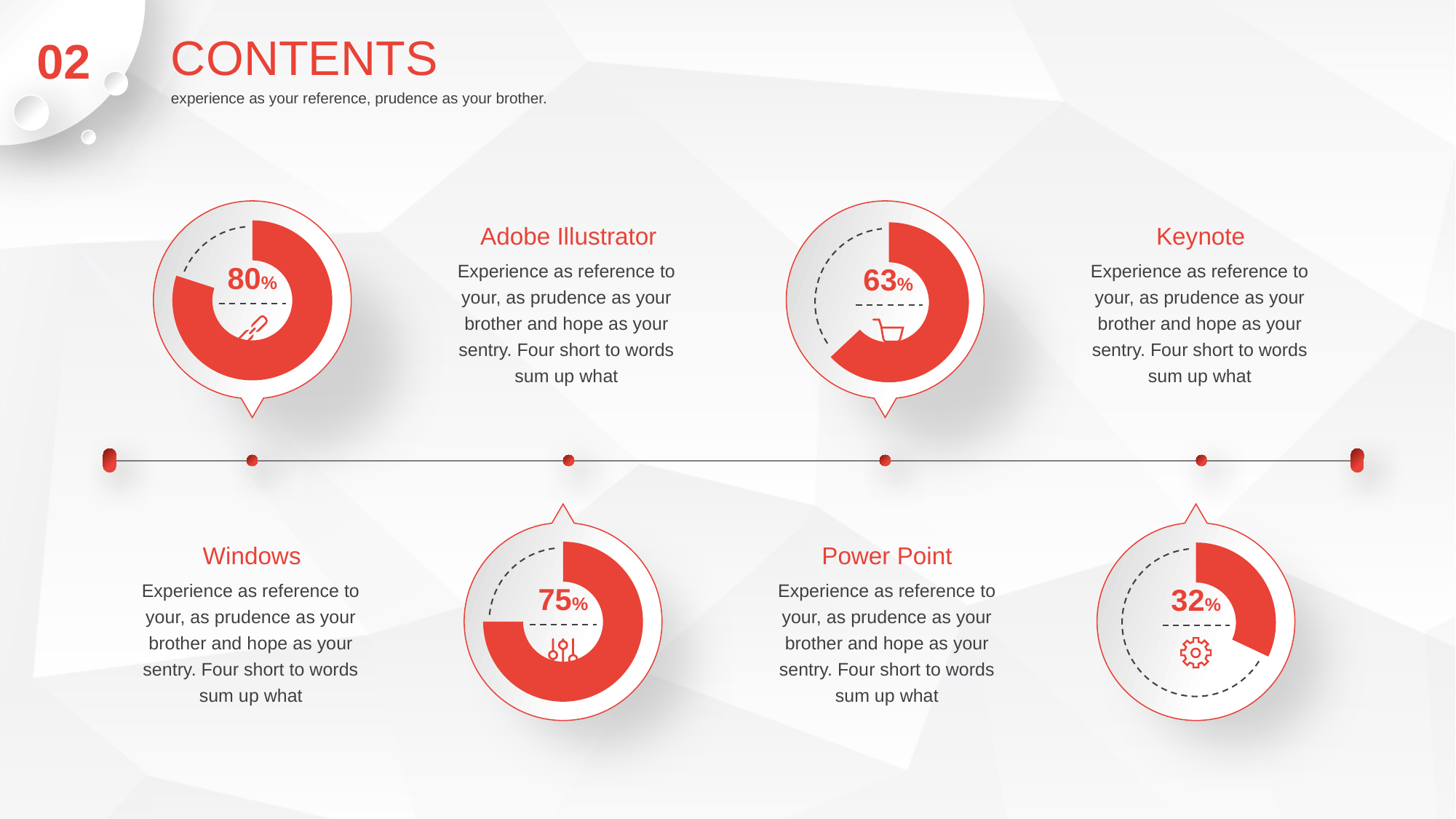

CONTENTS
02

experience as your reference, prudence as your brother.

### Chart

| Category | 销售额 |
|---|---|
| 第一季度 | 0.8 |
| 第二季度 | 0.2 |

### Chart

| Category | 销售额 |
|---|---|
| 第一季度 | 0.63 |
| 第二季度 | 0.37 |
Adobe Illustrator
Keynote

Experience as reference to your, as prudence as your brother and hope as your sentry. Four short to words sum up what
Experience as reference to your, as prudence as your brother and hope as your sentry. Four short to words sum up what
80%
63%

### Chart

| Category | 销售额 |
|---|---|
| 第一季度 | 0.75 |
| 第二季度 | 0.25 |

### Chart

| Category | 销售额 |
|---|---|
| 第一季度 | 0.32 |
| 第二季度 | 0.68 |
Windows
Power Point

Experience as reference to your, as prudence as your brother and hope as your sentry. Four short to words sum up what
Experience as reference to your, as prudence as your brother and hope as your sentry. Four short to words sum up what
75%
32%